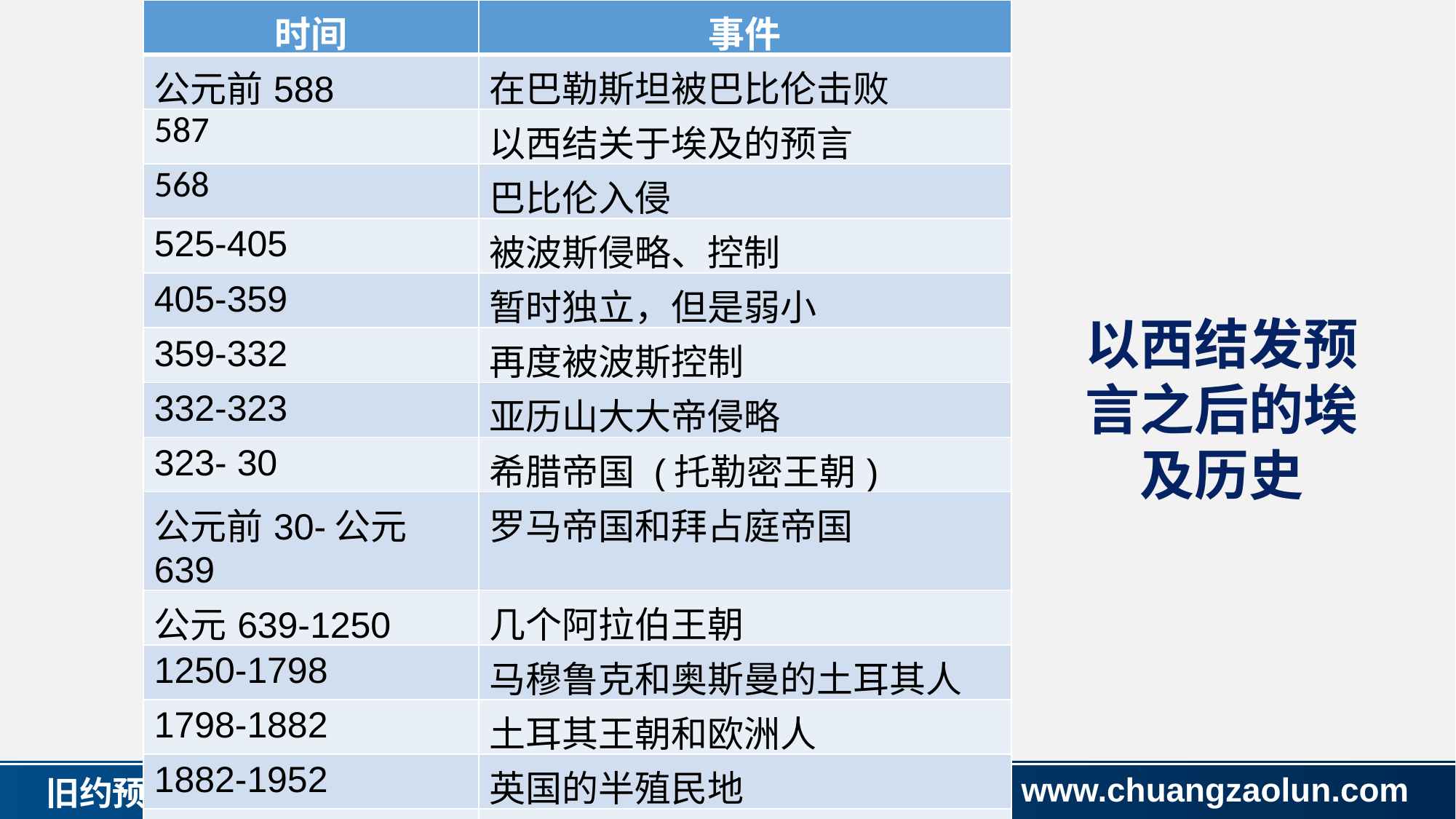

| 时间 | 事件 |
| --- | --- |
| 公元前588 | 在巴勒斯坦被巴比伦击败 |
| 587 | 以西结关于埃及的预言 |
| 568 | 巴比伦入侵 |
| 525-405 | 被波斯侵略、控制 |
| 405-359 | 暂时独立，但是弱小 |
| 359-332 | 再度被波斯控制 |
| 332-323 | 亚历山大大帝侵略 |
| 323- 30 | 希腊帝国 (托勒密王朝) |
| 公元前30-公元639 | 罗马帝国和拜占庭帝国 |
| 公元639-1250 | 几个阿拉伯王朝 |
| 1250-1798 | 马穆鲁克和奥斯曼的土耳其人 |
| 1798-1882 | 土耳其王朝和欧洲人 |
| 1882-1952 | 英国的半殖民地 |
| 1952-至今 | 独立而弱小的国家 |
以西结发预言之后的埃及历史